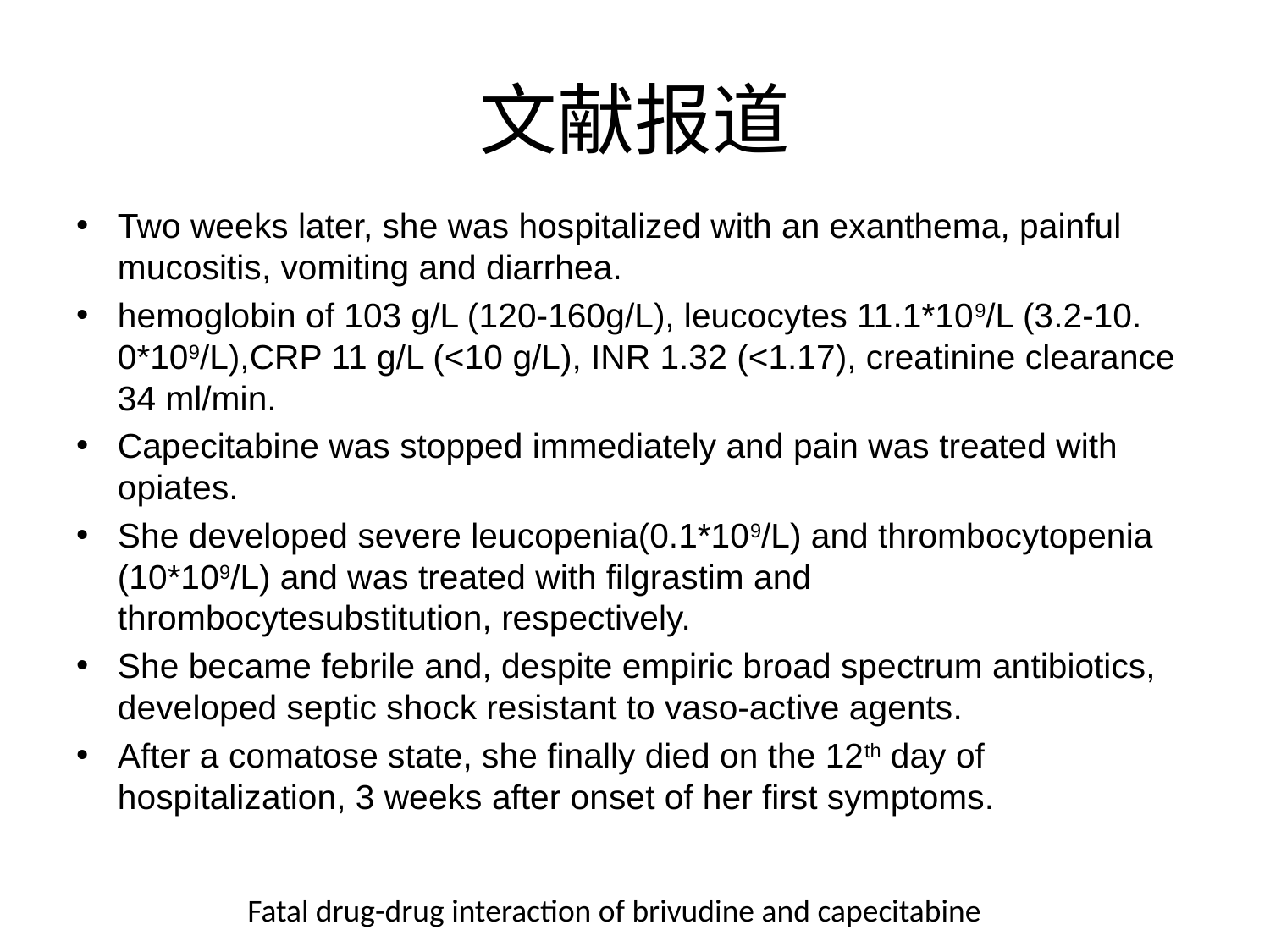

# 文献报道
Two weeks later, she was hospitalized with an exanthema, painful mucositis, vomiting and diarrhea.
hemoglobin of 103 g/L (120-160g/L), leucocytes 11.1*109/L (3.2-10. 0*109/L),CRP 11 g/L (<10 g/L), INR 1.32 (<1.17), creatinine clearance 34 ml/min.
Capecitabine was stopped immediately and pain was treated with opiates.
She developed severe leucopenia(0.1*109/L) and thrombocytopenia (10*109/L) and was treated with filgrastim and thrombocytesubstitution, respectively.
She became febrile and, despite empiric broad spectrum antibiotics, developed septic shock resistant to vaso-active agents.
After a comatose state, she finally died on the 12th day of hospitalization, 3 weeks after onset of her first symptoms.
Fatal drug-drug interaction of brivudine and capecitabine